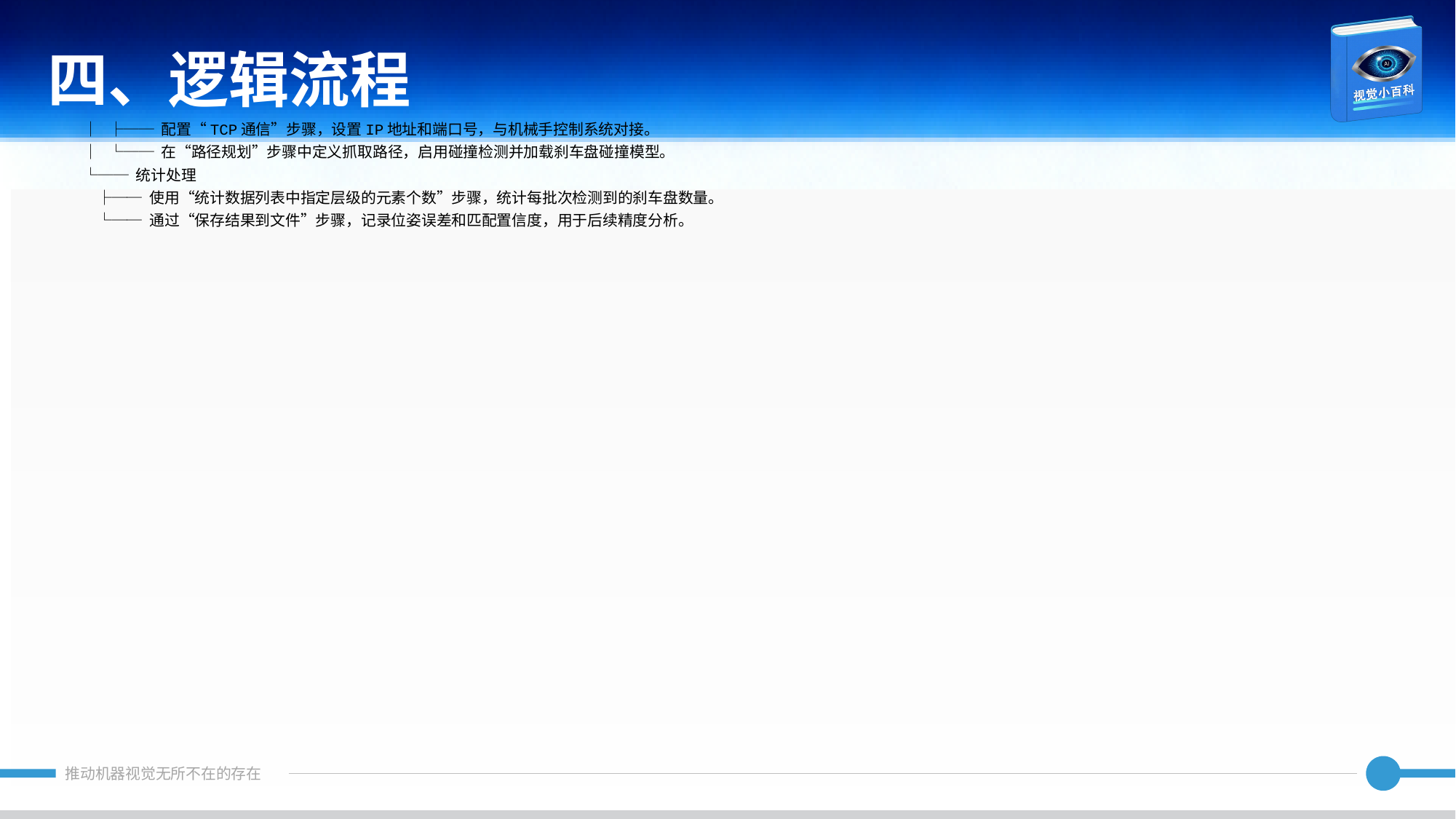

四、逻辑流程

│   ├── 配置“TCP通信”步骤，设置IP地址和端口号，与机械手控制系统对接。
│   └── 在“路径规划”步骤中定义抓取路径，启用碰撞检测并加载刹车盘碰撞模型。
└── 统计处理
    ├── 使用“统计数据列表中指定层级的元素个数”步骤，统计每批次检测到的刹车盘数量。
    └── 通过“保存结果到文件”步骤，记录位姿误差和匹配置信度，用于后续精度分析。
10